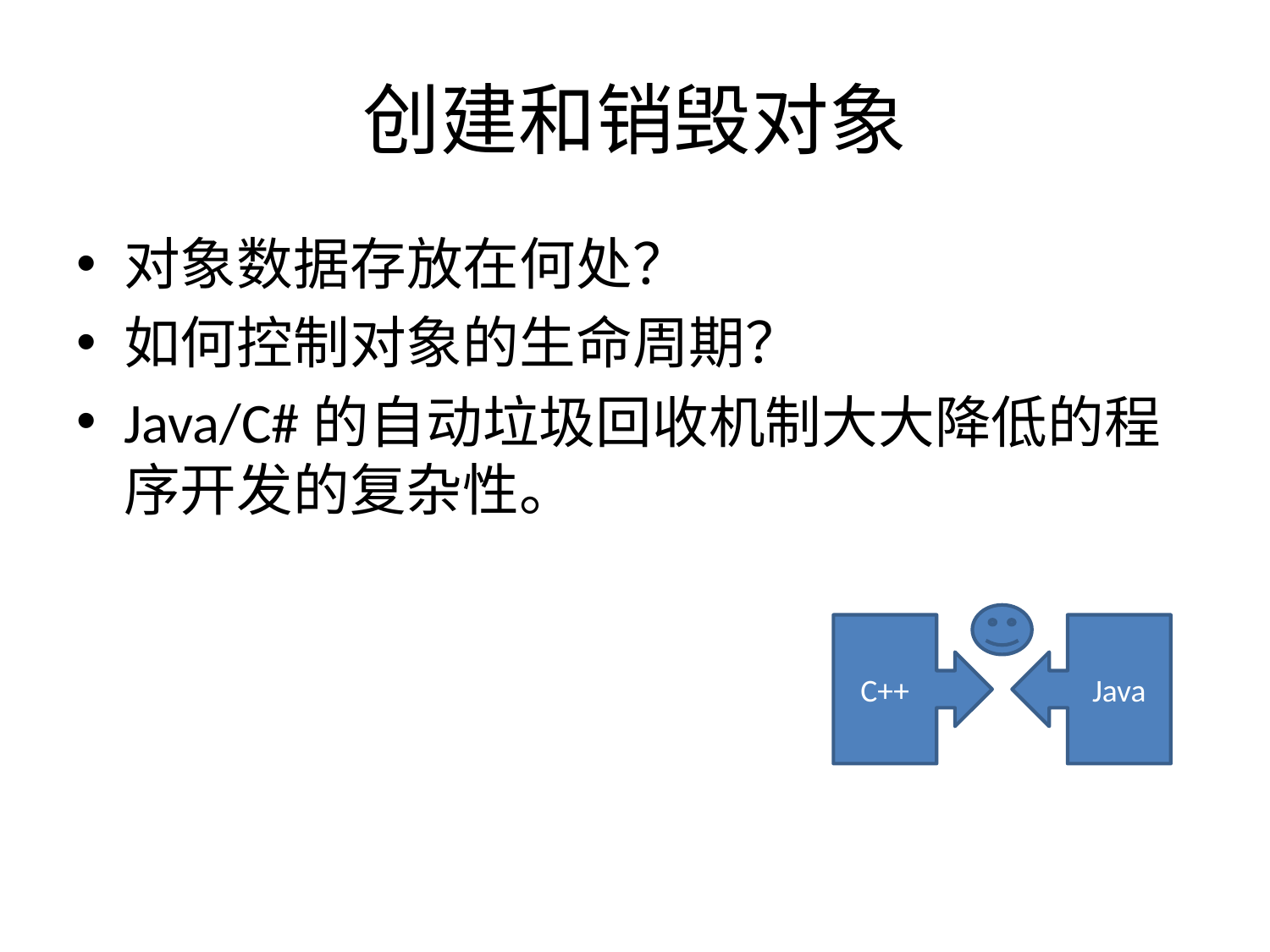

# 创建和销毁对象
对象数据存放在何处？
如何控制对象的生命周期？
Java/C#的自动垃圾回收机制大大降低的程序开发的复杂性。

C++
Java